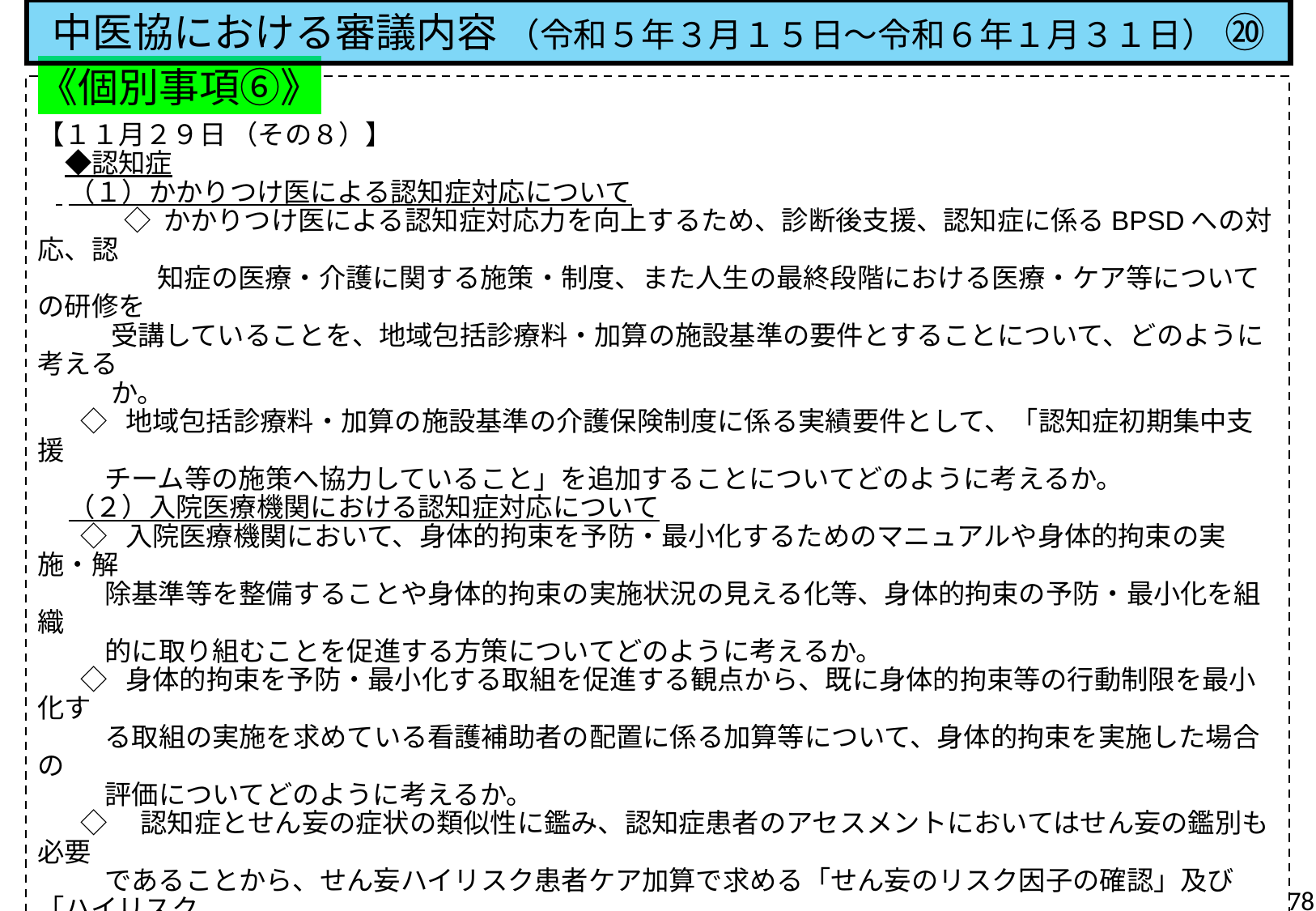

中医協における審議内容 （令和５年３月１５日～令和６年１月３１日） ⑳
《個別事項⑥》
【１１月２９日 （その８）】
　◆認知症
    （１）かかりつけ医による認知症対応について
　　　 ◇  かかりつけ医による認知症対応力を向上するため、診断後支援、認知症に係るBPSDへの対応、認
　　　　  知症の医療・介護に関する施策・制度、また人生の最終段階における医療・ケア等についての研修を
           受講していることを、地域包括診療料・加算の施設基準の要件とすることについて、どのように考える
           か。
       ◇  地域包括診療料・加算の施設基準の介護保険制度に係る実績要件として、「認知症初期集中支援
          チーム等の施策へ協力していること」を追加することについてどのように考えるか。
    （２）入院医療機関における認知症対応について
       ◇  入院医療機関において、身体的拘束を予防・最小化するためのマニュアルや身体的拘束の実施・解
          除基準等を整備することや身体的拘束の実施状況の見える化等、身体的拘束の予防・最小化を組織
          的に取り組むことを促進する方策についてどのように考えるか。
       ◇  身体的拘束を予防・最小化する取組を促進する観点から、既に身体的拘束等の行動制限を最小化す
          る取組の実施を求めている看護補助者の配置に係る加算等について、身体的拘束を実施した場合の
          評価についてどのように考えるか。
       ◇　認知症とせん妄の症状の類似性に鑑み、認知症患者のアセスメントにおいてはせん妄の鑑別も必要
          であることから、せん妄ハイリスク患者ケア加算で求める「せん妄のリスク因子の確認」及び「ハイリスク
          患者に対するせん妄対策」を認知症ケア加算でも求めることとし、その上で各加算の評価についてどの
          ように考えるか。
78